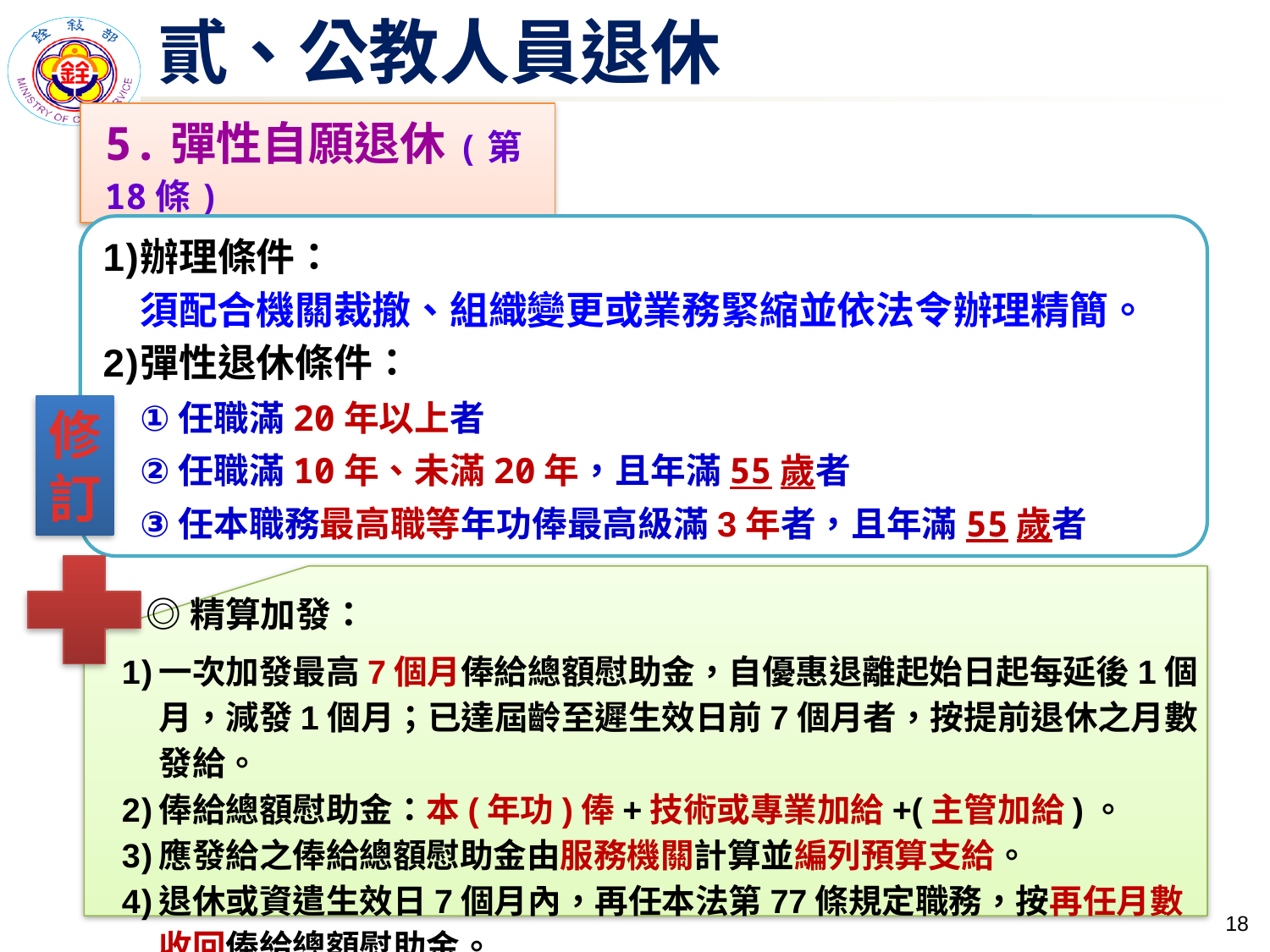

# 貳、公教人員退休
5.彈性自願退休(第18條)
辦理條件：
須配合機關裁撤、組織變更或業務緊縮並依法令辦理精簡。
彈性退休條件：
任職滿20年以上者
任職滿10年、未滿20年，且年滿55歲者
任本職務最高職等年功俸最高級滿3年者，且年滿55歲者
修
訂

◎精算加發：
一次加發最高7個月俸給總額慰助金，自優惠退離起始日起每延後1個月，減發1個月；已達屆齡至遲生效日前7個月者，按提前退休之月數發給。
俸給總額慰助金：本(年功)俸+技術或專業加給+(主管加給)。
應發給之俸給總額慰助金由服務機關計算並編列預算支給。
退休或資遣生效日7個月內，再任本法第77條規定職務，按再任月數收回俸給總額慰助金。
18